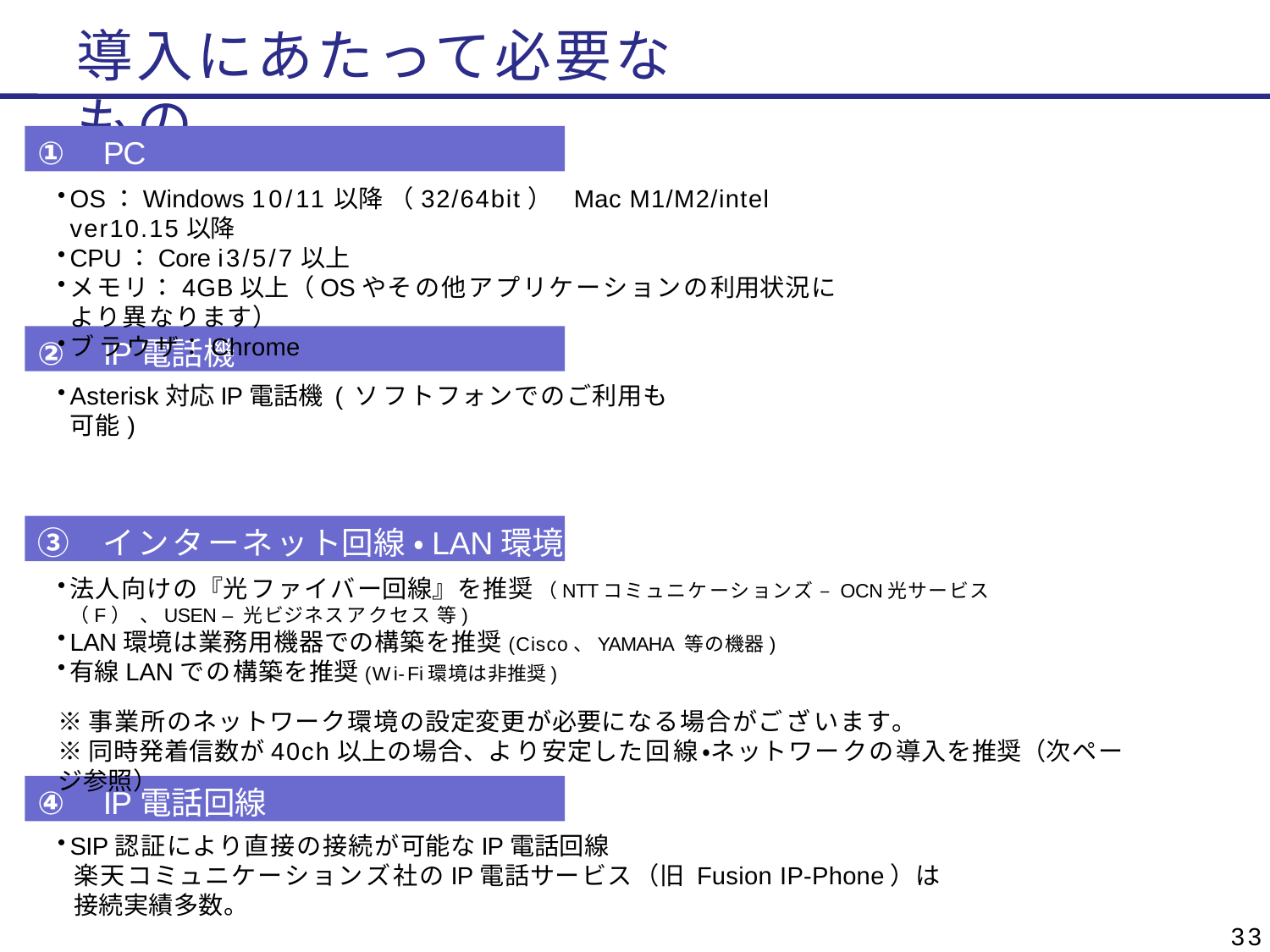

# 導入にあたって必要なもの
①	PC
OS：Windows 10/11以降 （32/64bit） Mac M1/M2/intel ver10.15以降
CPU：Core i3/5/7以上
メモリ：4GB以上（OSやその他アプリケーションの利用状況により異なります）
ブラウザ：Chrome
②	IP電話機
Asterisk対応IP電話機 (ソフトフォンでのご利用も可能)
③	インターネット回線•LAN環境
法人向けの『光ファイバー回線』を推奨 （NTTコミュニケーションズ – OCN光サービス（F）  、USEN – 光ビジネスアクセス 等)
LAN環境は業務用機器での構築を推奨(Cisco、YAMAHA 等の機器)
有線LANでの構築を推奨(Wi-Fi環境は非推奨)
※事業所のネットワーク環境の設定変更が必要になる場合がございます。
※同時発着信数が40ch以上の場合、より安定した回線•ネットワークの導入を推奨（次ページ参照）
④	IP電話回線
SIP認証により直接の接続が可能なIP電話回線
楽天コミュニケーションズ社のIP電話サービス（旧 Fusion IP-Phone）は接続実績多数。
33